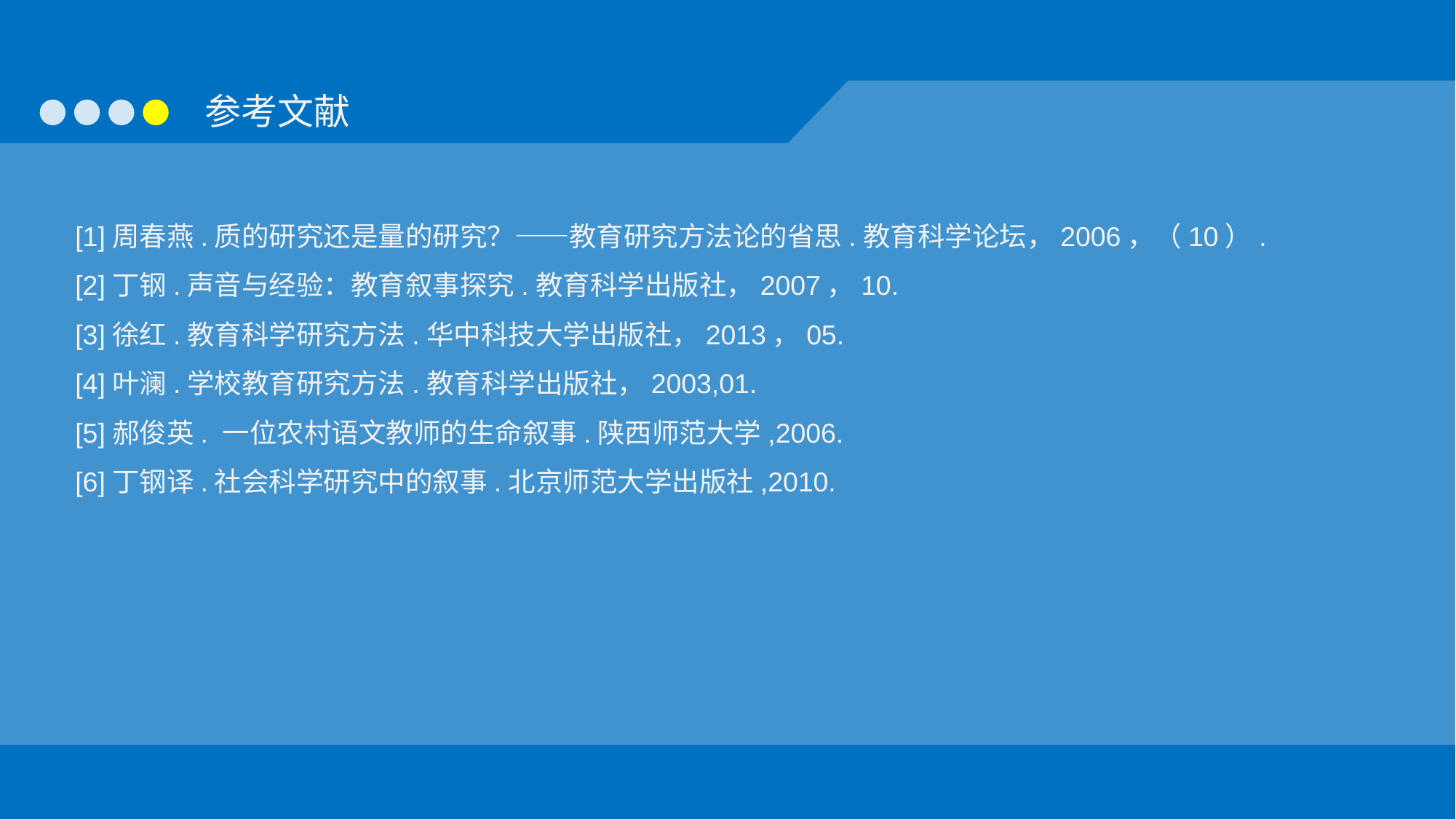

[1]周春燕.质的研究还是量的研究？——教育研究方法论的省思.教育科学论坛，2006，（10）.
[2]丁钢.声音与经验：教育叙事探究.教育科学出版社，2007，10.
[3]徐红.教育科学研究方法.华中科技大学出版社，2013，05.
[4]叶澜.学校教育研究方法.教育科学出版社，2003,01.
[5]郝俊英. 一位农村语文教师的生命叙事.陕西师范大学,2006.
[6]丁钢译.社会科学研究中的叙事.北京师范大学出版社,2010.